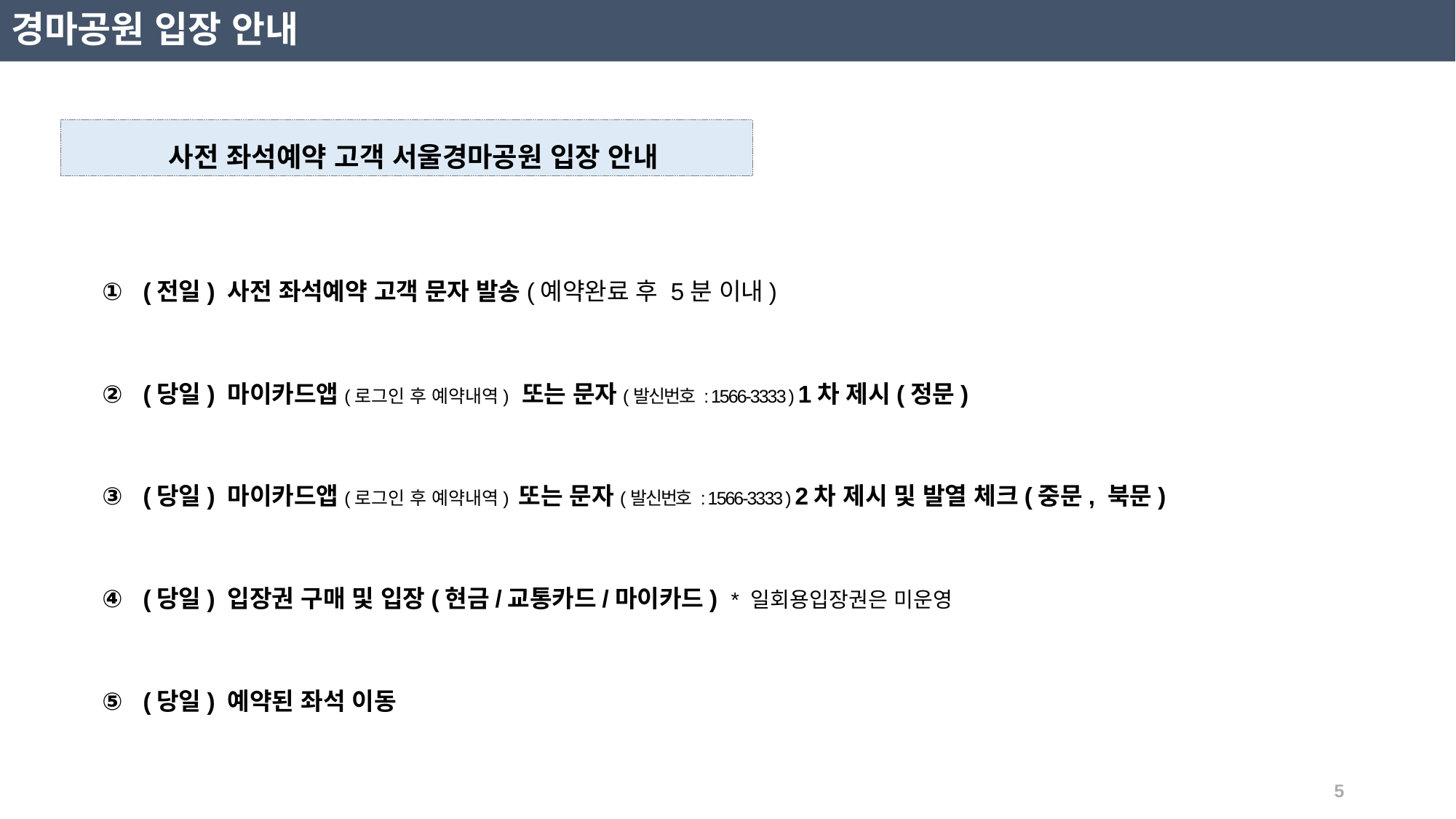

# 경마공원 입장 안내
 사전 좌석예약 고객 서울경마공원 입장 안내
(전일) 사전 좌석예약 고객 문자 발송(예약완료 후 5분 이내)
(당일) 마이카드앱(로그인 후 예약내역) 또는 문자(발신번호 : 1566-3333 ) 1차 제시(정문)
(당일) 마이카드앱(로그인 후 예약내역) 또는 문자(발신번호 : 1566-3333 ) 2차 제시 및 발열 체크(중문, 북문)
(당일) 입장권 구매 및 입장(현금/교통카드/마이카드)  * 일회용입장권은 미운영
(당일) 예약된 좌석 이동
5